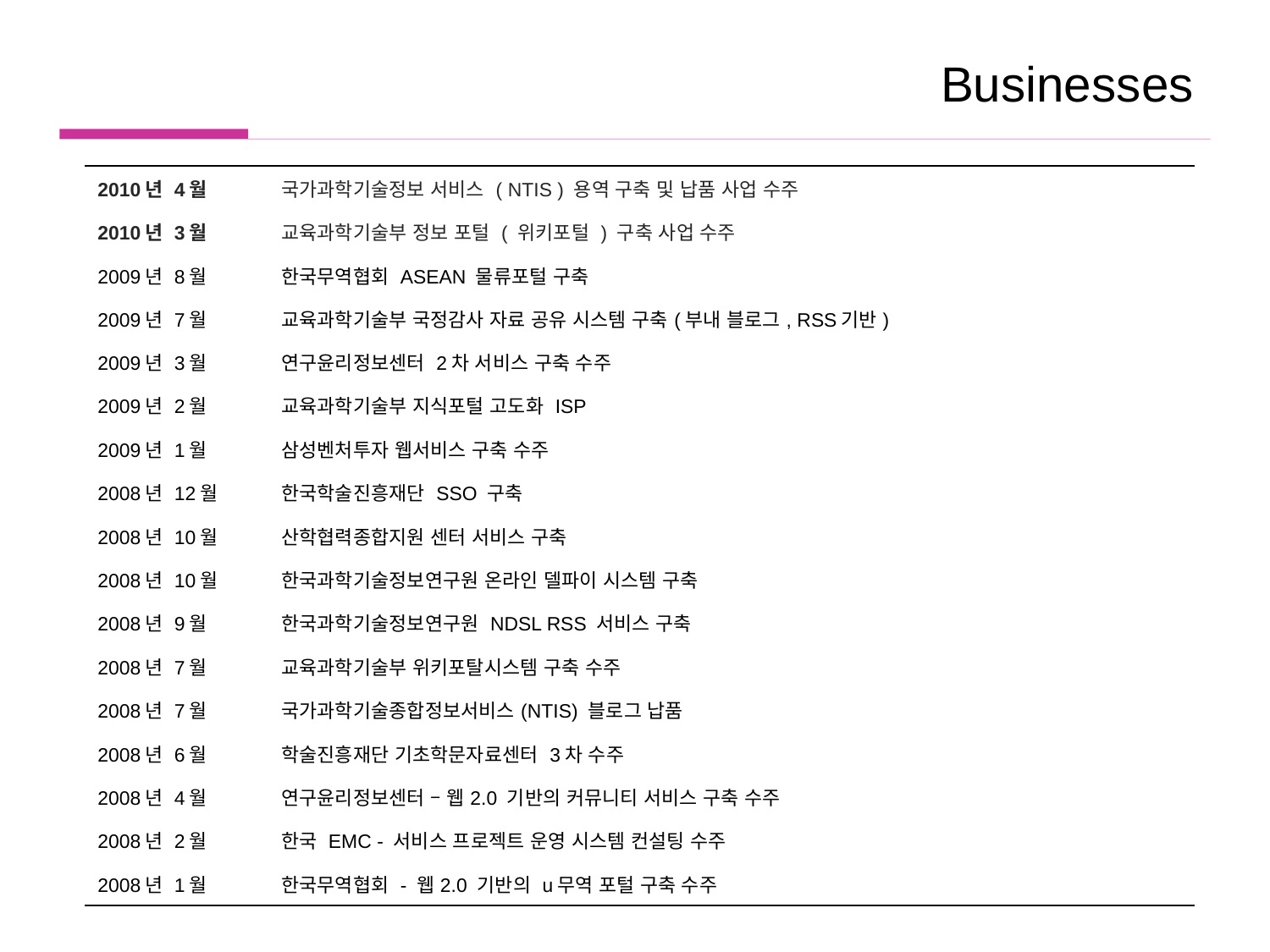

# Businesses
| 2010년 4월 | 국가과학기술정보 서비스 ( NTIS ) 용역 구축 및 납품 사업 수주 |
| --- | --- |
| 2010년 3월 | 교육과학기술부 정보 포털 ( 위키포털 ) 구축 사업 수주 |
| 2009년 8월 | 한국무역협회 ASEAN 물류포털 구축 |
| 2009년 7월 | 교육과학기술부 국정감사 자료 공유 시스템 구축(부내 블로그, RSS기반) |
| 2009년 3월 | 연구윤리정보센터 2차 서비스 구축 수주 |
| 2009년 2월 | 교육과학기술부 지식포털 고도화 ISP |
| 2009년 1월 | 삼성벤처투자 웹서비스 구축 수주 |
| 2008년 12월 | 한국학술진흥재단 SSO 구축 |
| 2008년 10월 | 산학협력종합지원 센터 서비스 구축 |
| 2008년 10월 | 한국과학기술정보연구원 온라인 델파이 시스템 구축 |
| 2008년 9월 | 한국과학기술정보연구원 NDSL RSS 서비스 구축 |
| 2008년 7월 | 교육과학기술부 위키포탈시스템 구축 수주 |
| 2008년 7월 | 국가과학기술종합정보서비스(NTIS) 블로그 납품 |
| 2008년 6월 | 학술진흥재단 기초학문자료센터 3차 수주 |
| 2008년 4월 | 연구윤리정보센터 – 웹2.0 기반의 커뮤니티 서비스 구축 수주 |
| 2008년 2월 | 한국 EMC - 서비스 프로젝트 운영 시스템 컨설팅 수주 |
| 2008년 1월 | 한국무역협회 - 웹2.0 기반의 u무역 포털 구축 수주 |